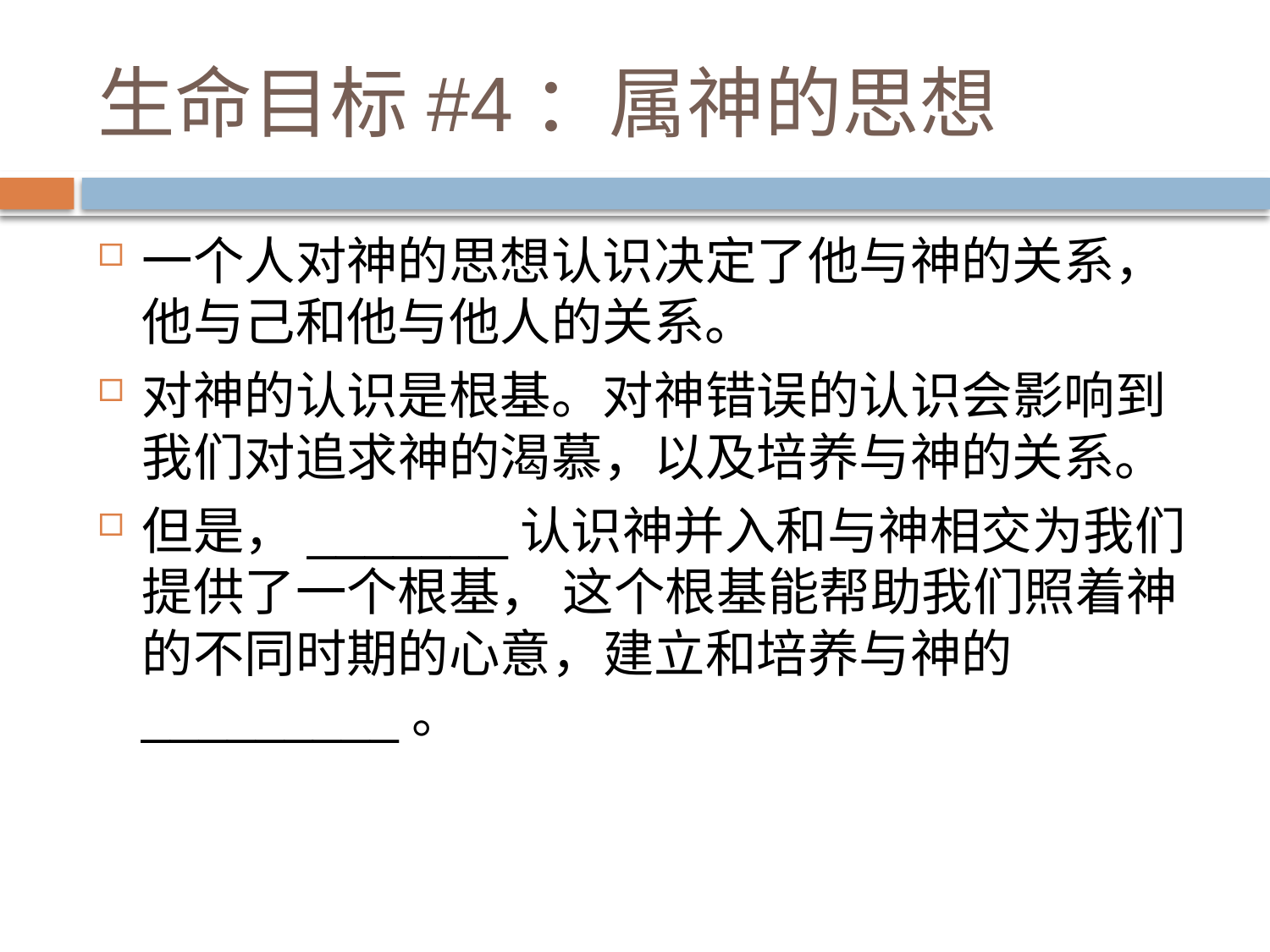

# 生命目标#4：属神的思想
一个人对神的思想认识决定了他与神的关系，他与己和他与他人的关系。
对神的认识是根基。对神错误的认识会影响到我们对追求神的渴慕，以及培养与神的关系。
但是，_______认识神并入和与神相交为我们提供了一个根基， 这个根基能帮助我们照着神的不同时期的心意，建立和培养与神的_________。